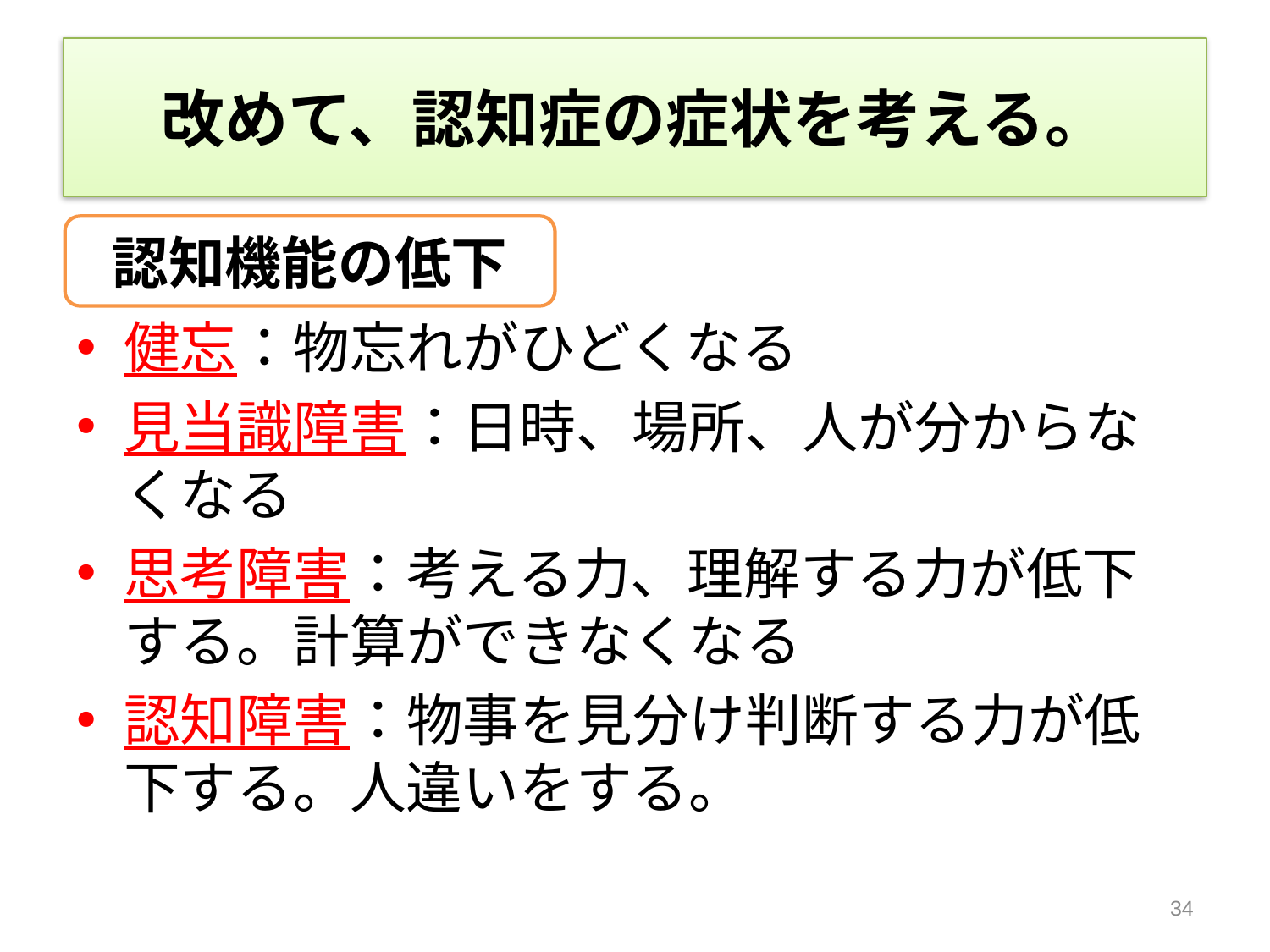

# 改めて、認知症の症状を考える。
認知機能の低下
健忘：物忘れがひどくなる
見当識障害：日時、場所、人が分からなくなる
思考障害：考える力、理解する力が低下する。計算ができなくなる
認知障害：物事を見分け判断する力が低下する。人違いをする。

34